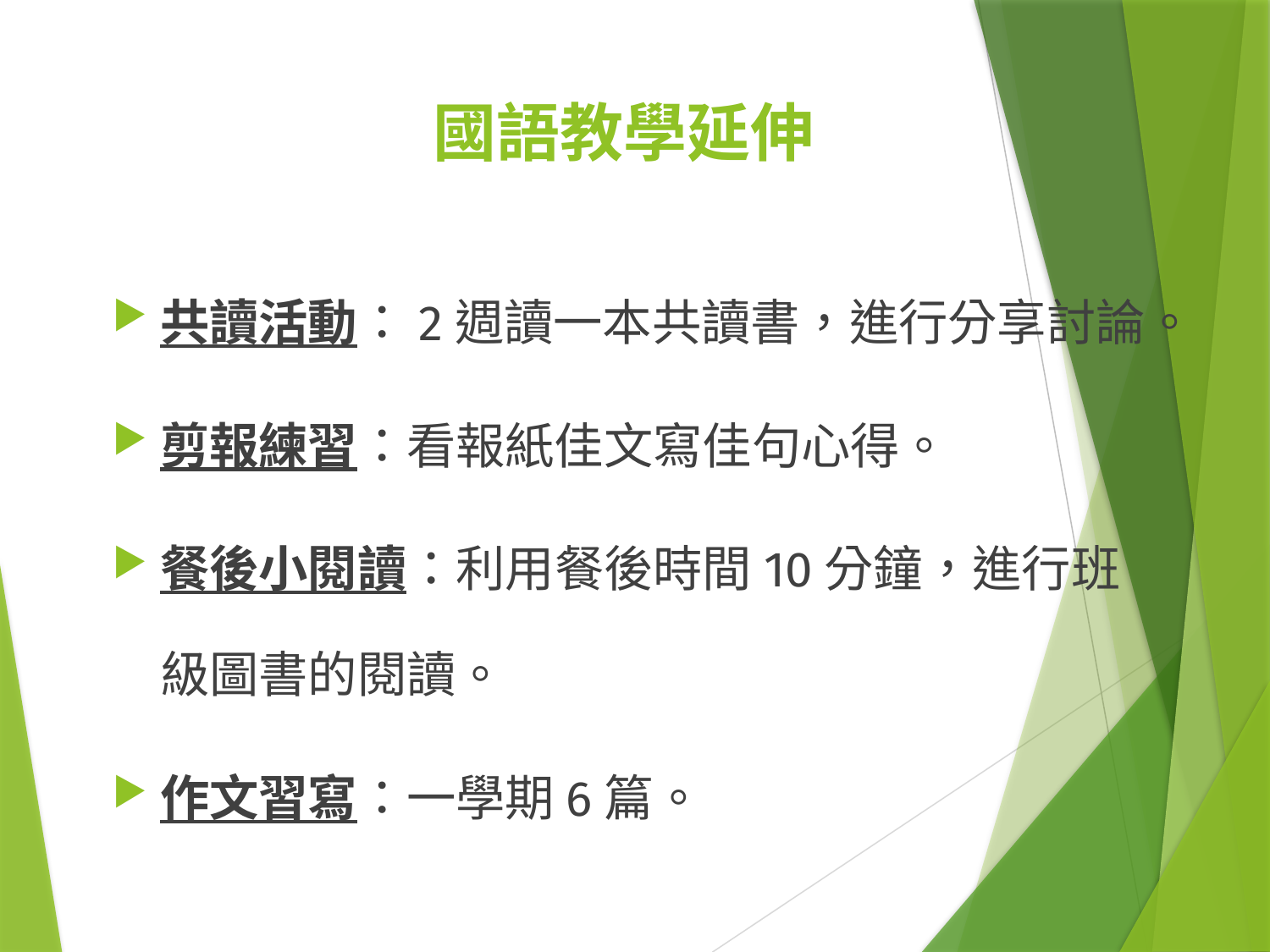

# 國語教學延伸
共讀活動：2週讀一本共讀書，進行分享討論。
剪報練習：看報紙佳文寫佳句心得。
餐後小閱讀：利用餐後時間10分鐘，進行班級圖書的閱讀。
作文習寫：一學期6篇。